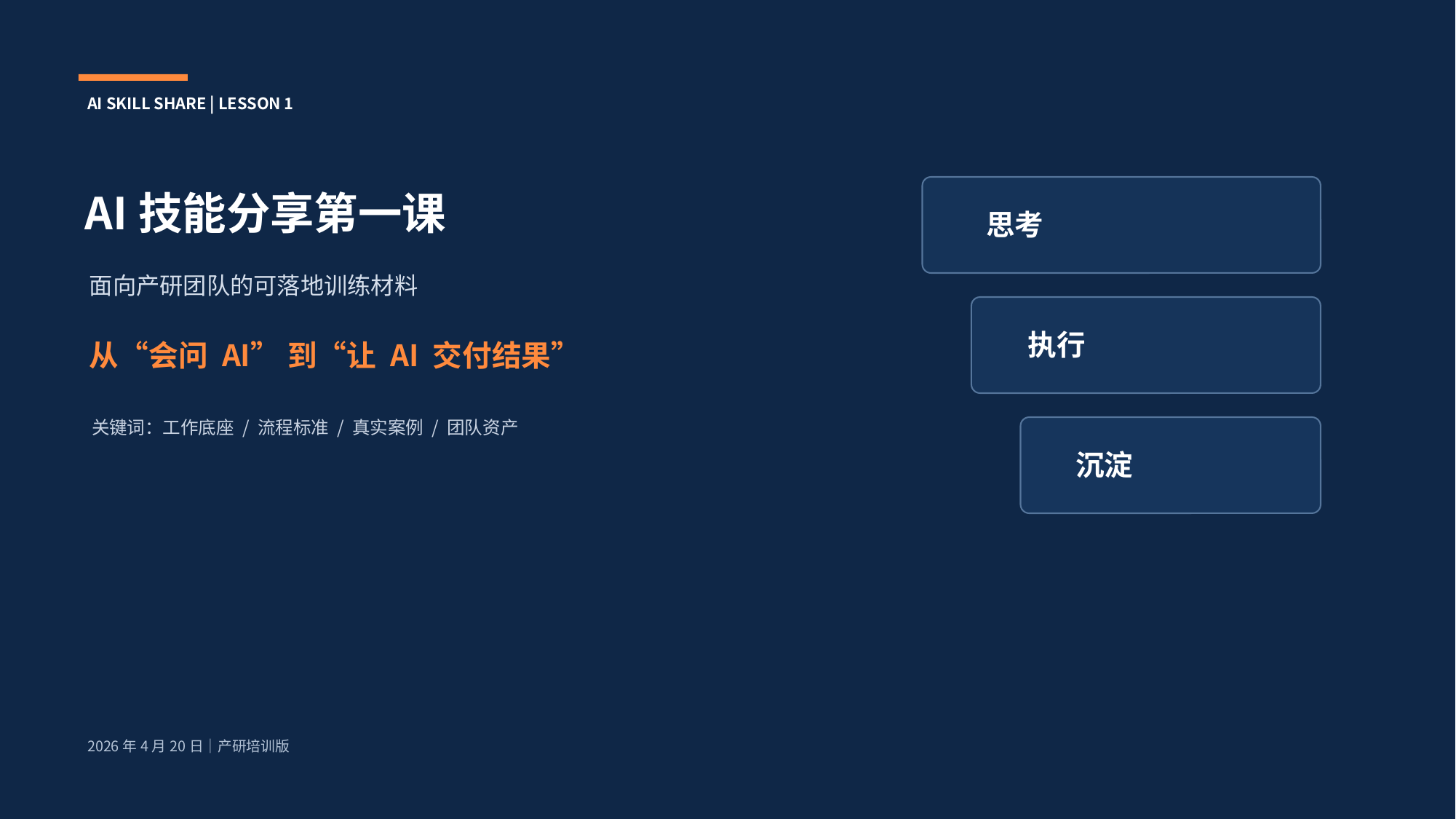

AI SKILL SHARE | LESSON 1
AI技能分享第一课

思考
面向产研团队的可落地训练材料

执行
从“会问 AI”到“让 AI 交付结果”
关键词：工作底座 / 流程标准 / 真实案例 / 团队资产

沉淀
2026年4月20日｜产研培训版